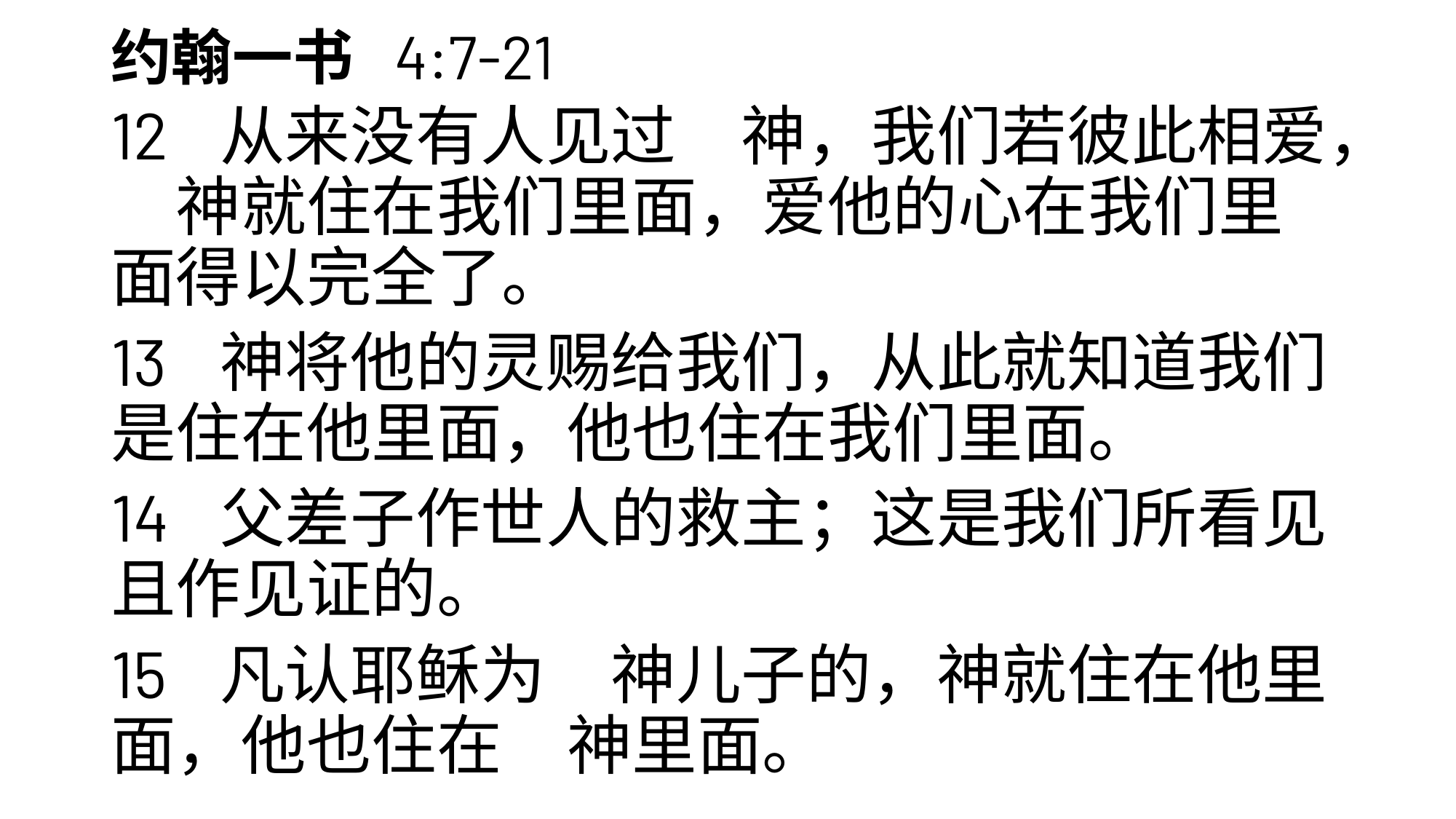

# 约翰一书  4:7-21
12 	从来没有人见过　神，我们若彼此相爱，　神就住在我们里面，爱他的心在我们里面得以完全了。
13	神将他的灵赐给我们，从此就知道我们是住在他里面，他也住在我们里面。
14	父差子作世人的救主；这是我们所看见且作见证的。
15	凡认耶稣为　神儿子的，神就住在他里面，他也住在　神里面。